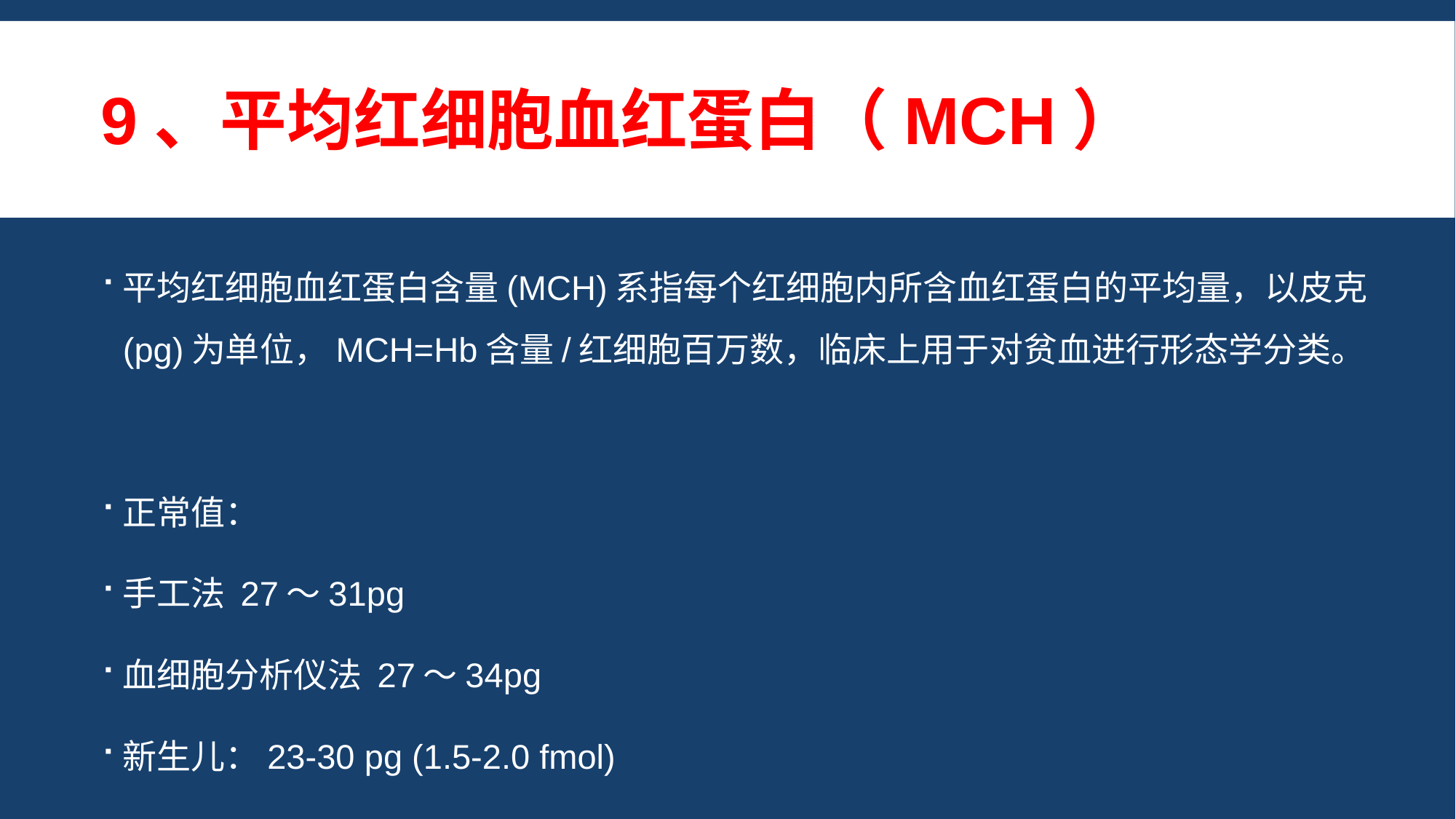

# 9、平均红细胞血红蛋白（MCH）
平均红细胞血红蛋白含量(MCH)系指每个红细胞内所含血红蛋白的平均量，以皮克(pg)为单位，MCH=Hb含量/红细胞百万数，临床上用于对贫血进行形态学分类。

正常值：
手工法 27～31pg
血细胞分析仪法 27～34pg
新生儿：23-30 pg (1.5-2.0 fmol)